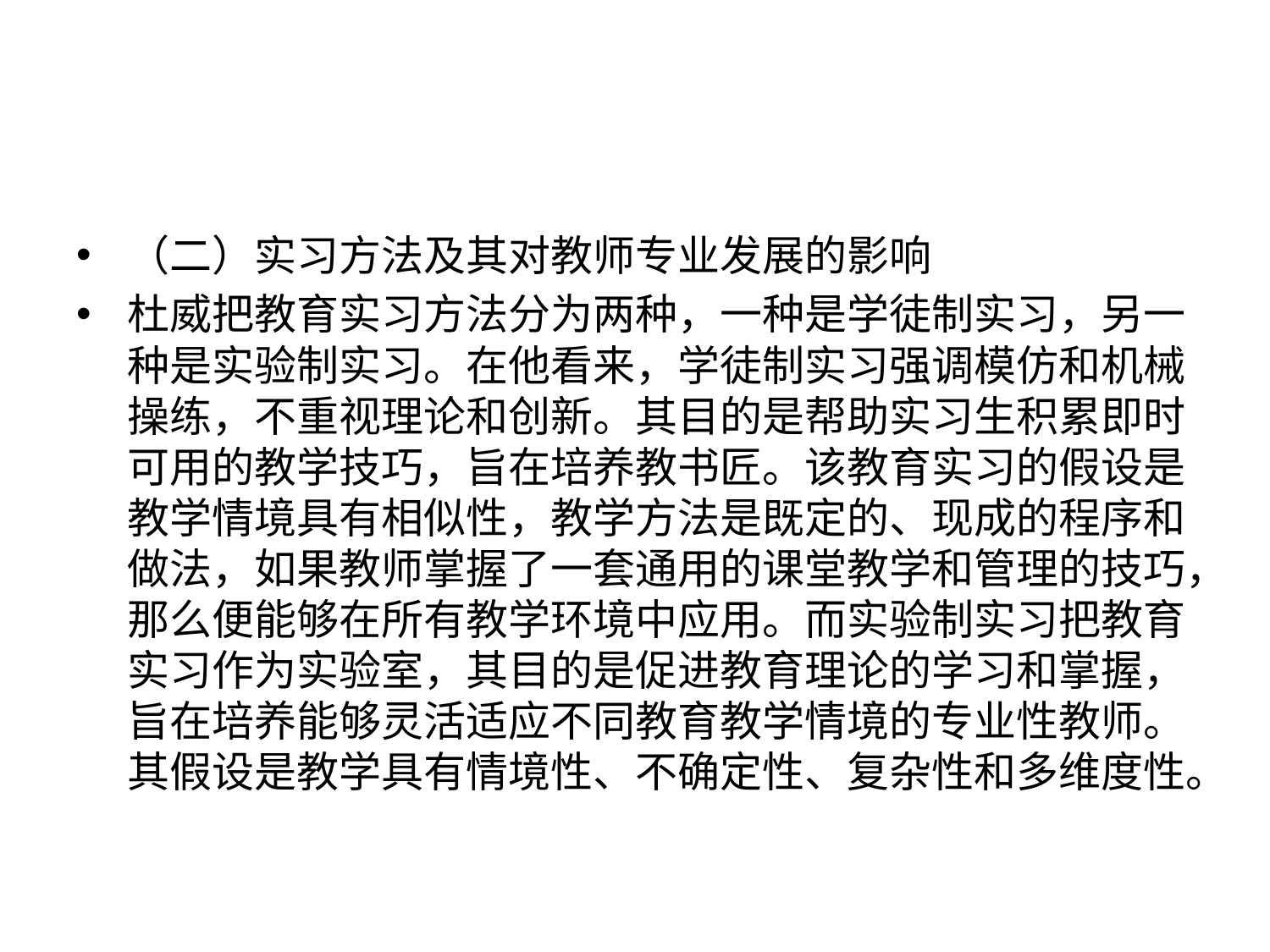

#
（二）实习方法及其对教师专业发展的影响
杜威把教育实习方法分为两种，一种是学徒制实习，另一种是实验制实习。在他看来，学徒制实习强调模仿和机械操练，不重视理论和创新。其目的是帮助实习生积累即时可用的教学技巧，旨在培养教书匠。该教育实习的假设是教学情境具有相似性，教学方法是既定的、现成的程序和做法，如果教师掌握了一套通用的课堂教学和管理的技巧，那么便能够在所有教学环境中应用。而实验制实习把教育实习作为实验室，其目的是促进教育理论的学习和掌握，旨在培养能够灵活适应不同教育教学情境的专业性教师。其假设是教学具有情境性、不确定性、复杂性和多维度性。